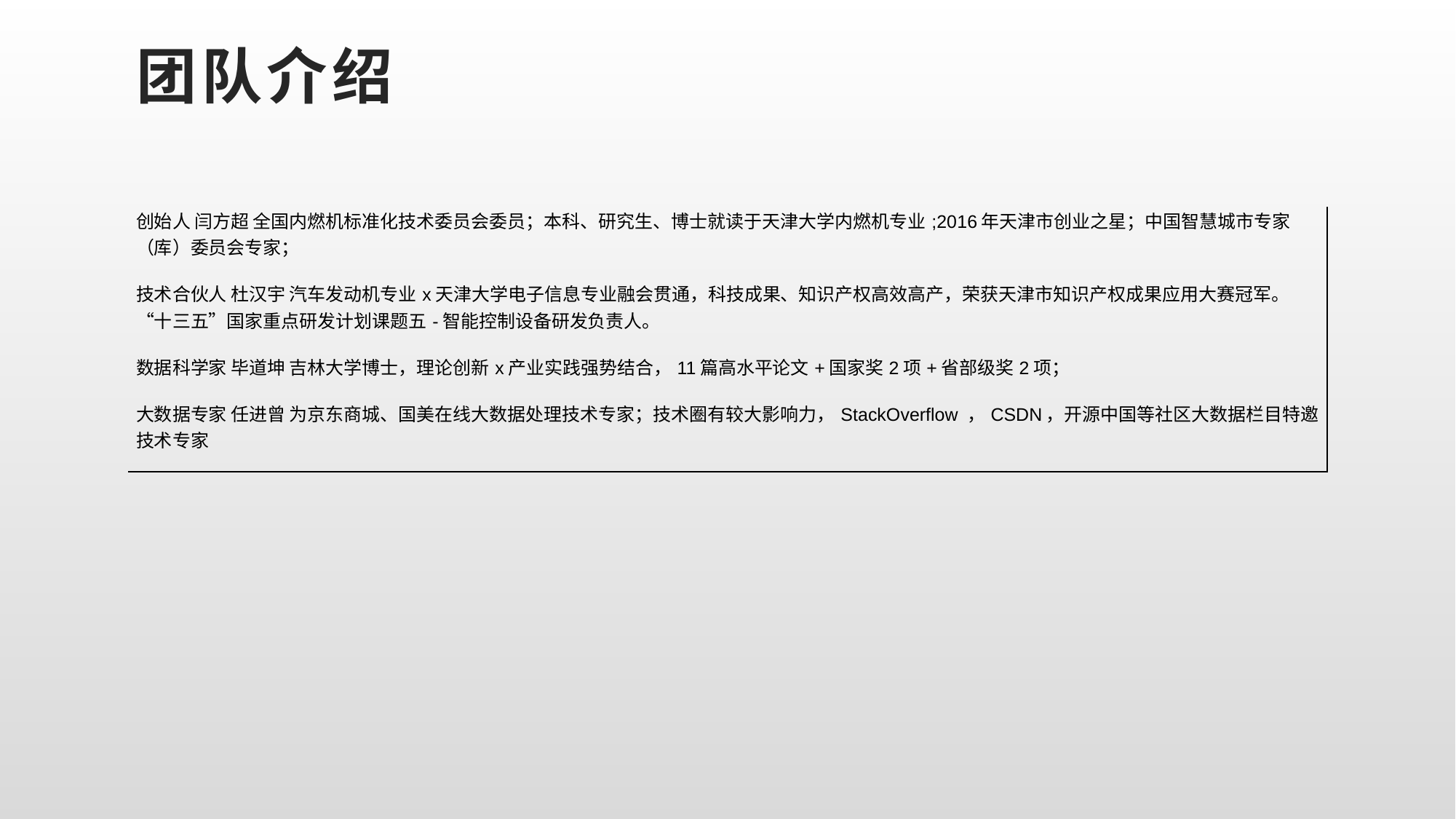

# 团队介绍
| 创始人 闫方超 全国内燃机标准化技术委员会委员；本科、研究生、博士就读于天津大学内燃机专业;2016年天津市创业之星；中国智慧城市专家（库）委员会专家； 技术合伙人 杜汉宇 汽车发动机专业x天津大学电子信息专业融会贯通，科技成果、知识产权高效高产，荣获天津市知识产权成果应用大赛冠军。“十三五”国家重点研发计划课题五-智能控制设备研发负责人。 数据科学家 毕道坤 吉林大学博士，理论创新x产业实践强势结合，11篇高水平论文+国家奖2项+省部级奖2项； 大数据专家 任进曾 为京东商城、国美在线大数据处理技术专家；技术圈有较大影响力，StackOverflow ，CSDN，开源中国等社区大数据栏目特邀技术专家 |
| --- |